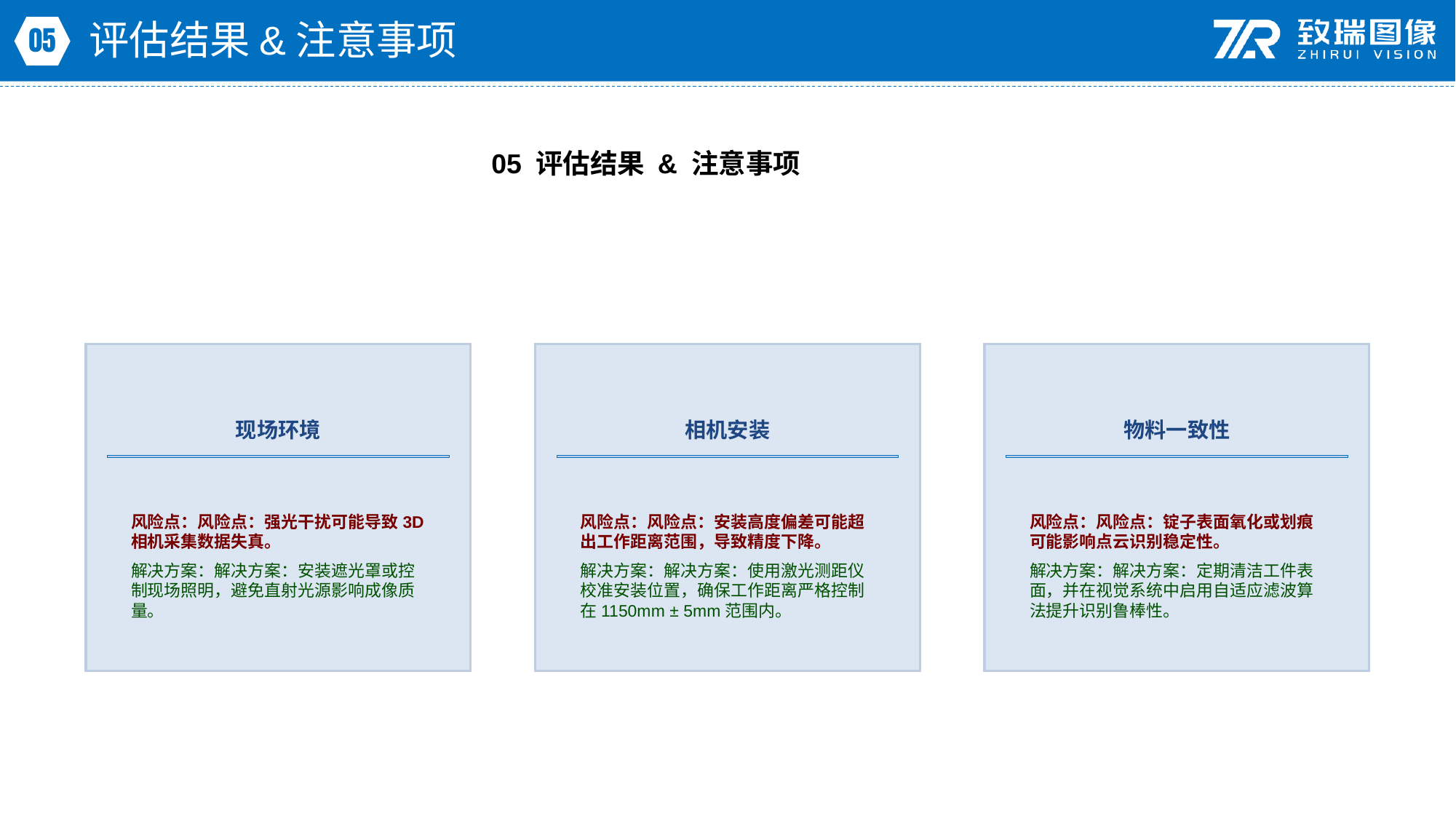

评估结果&注意事项
05

05 评估结果 & 注意事项

现场环境

相机安装

物料一致性

风险点：风险点：强光干扰可能导致3D相机采集数据失真。
解决方案：解决方案：安装遮光罩或控制现场照明，避免直射光源影响成像质量。

风险点：风险点：安装高度偏差可能超出工作距离范围，导致精度下降。
解决方案：解决方案：使用激光测距仪校准安装位置，确保工作距离严格控制在1150mm ± 5mm范围内。

风险点：风险点：锭子表面氧化或划痕可能影响点云识别稳定性。
解决方案：解决方案：定期清洁工件表面，并在视觉系统中启用自适应滤波算法提升识别鲁棒性。